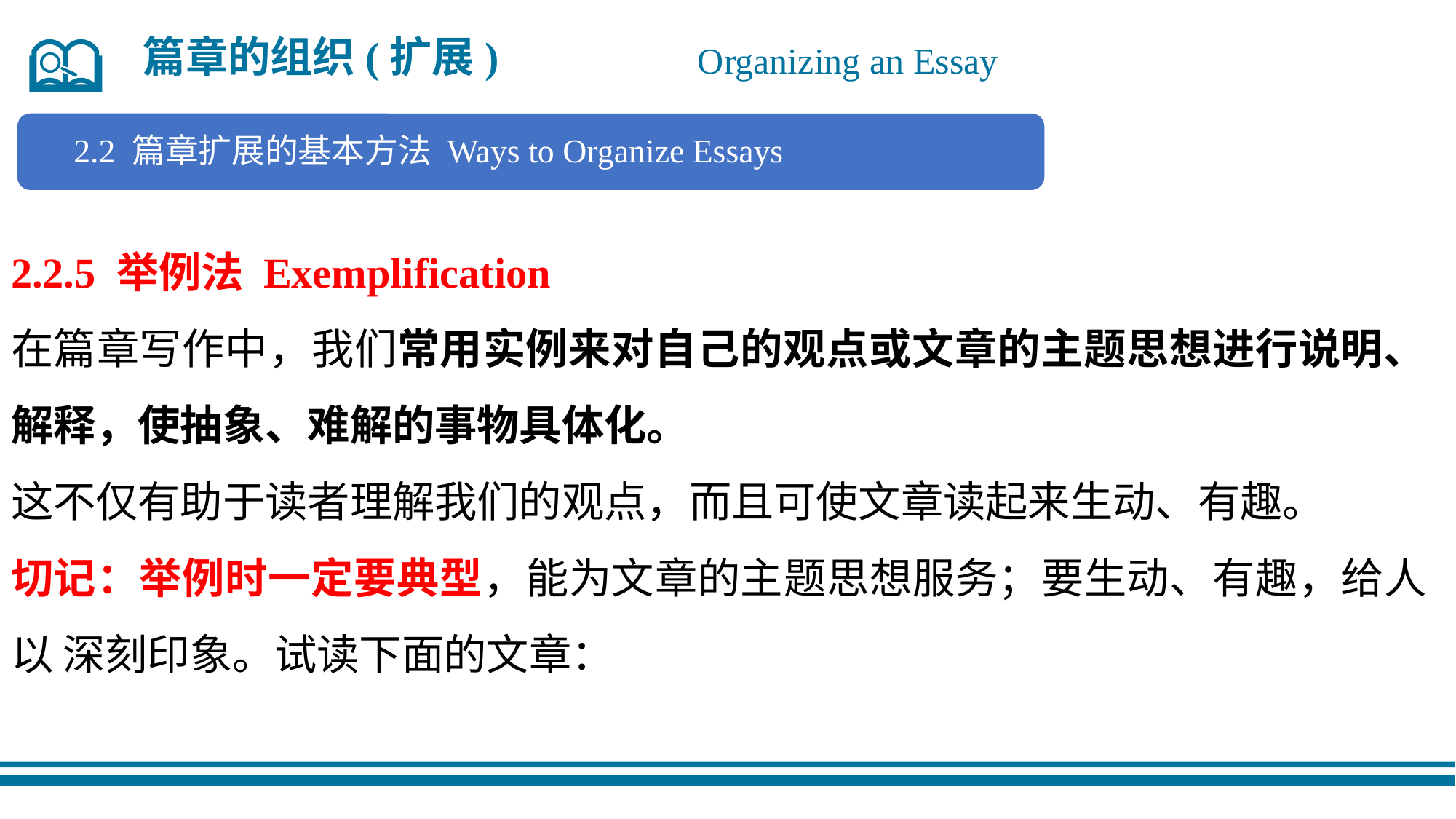

篇章的组织(扩展)
Organizing an Essay
2.2.5 举例法 Exemplification
在篇章写作中，我们常用实例来对自己的观点或文章的主题思想进行说明、解释，使抽象、难解的事物具体化。
这不仅有助于读者理解我们的观点，而且可使文章读起来生动、有趣。
切记：举例时一定要典型，能为文章的主题思想服务；要生动、有趣，给人以 深刻印象。试读下面的文章：
2.2 篇章扩展的基本方法 Ways to Organize Essays